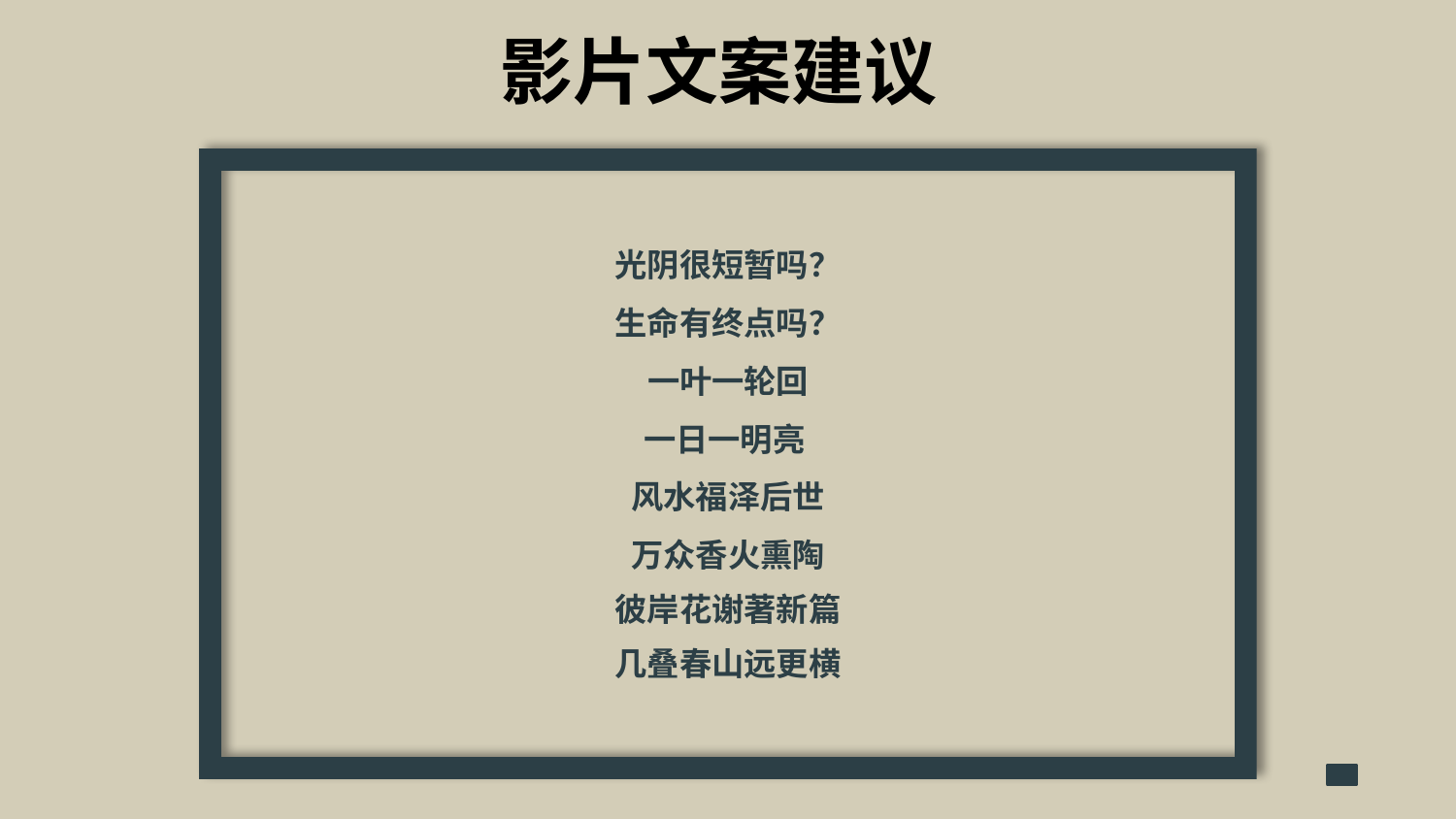

影片文案建议

光阴很短暂吗？
生命有终点吗？
一叶一轮回
一日一明亮
风水福泽后世
万众香火熏陶
彼岸花谢著新篇
几叠春山远更横